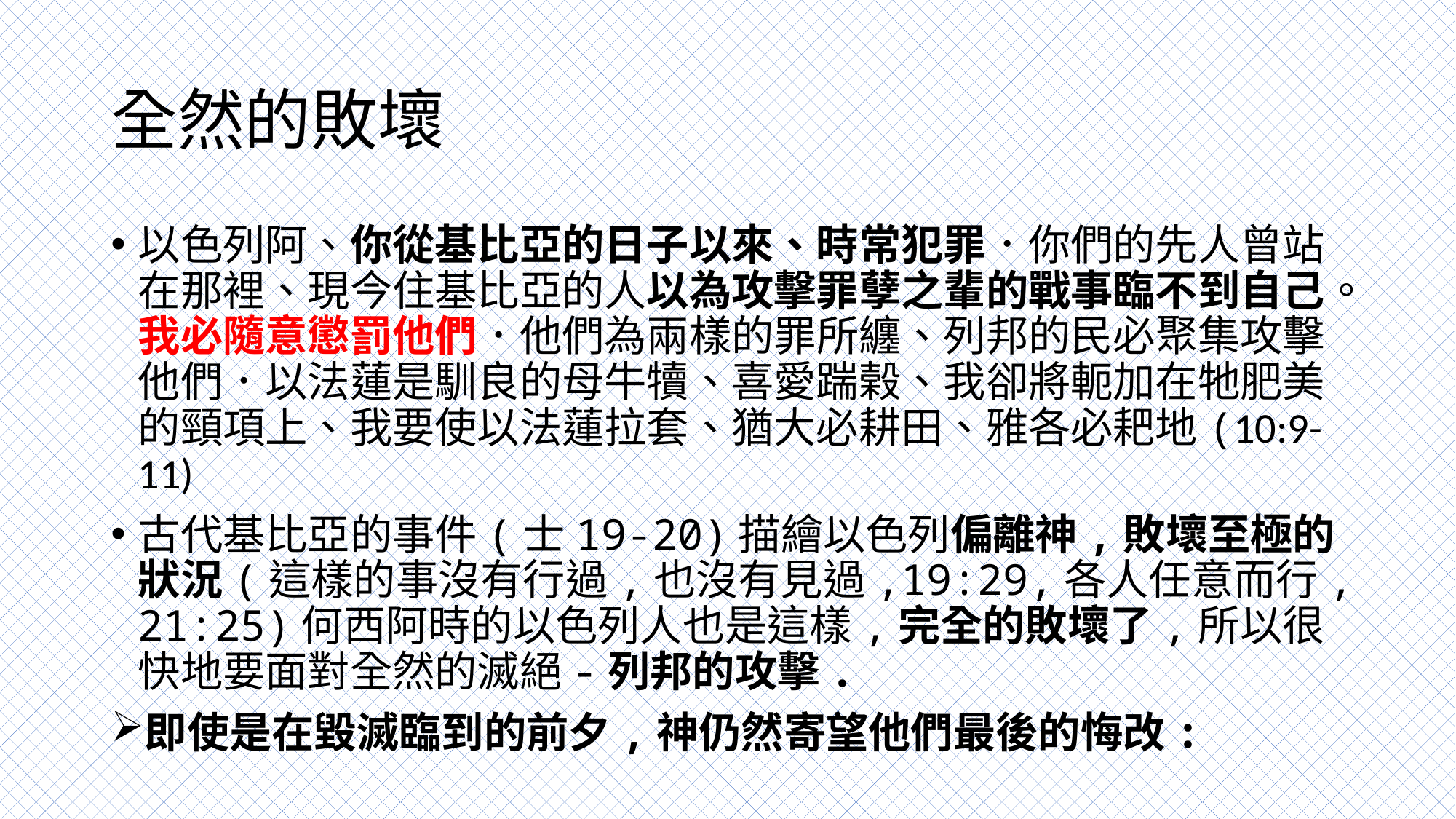

# 全然的敗壞
以色列阿、你從基比亞的日子以來、時常犯罪．你們的先人曾站在那裡、現今住基比亞的人以為攻擊罪孽之輩的戰事臨不到自己。我必隨意懲罰他們．他們為兩樣的罪所纏、列邦的民必聚集攻擊他們．以法蓮是馴良的母牛犢、喜愛踹榖、我卻將軛加在牠肥美的頸項上、我要使以法蓮拉套、猶大必耕田、雅各必耙地(10:9-11)
古代基比亞的事件(士19-20)描繪以色列偏離神,敗壞至極的狀況(這樣的事沒有行過,也沒有見過,19:29,各人任意而行,21:25)何西阿時的以色列人也是這樣,完全的敗壞了,所以很快地要面對全然的滅絕-列邦的攻擊.
即使是在毀滅臨到的前夕,神仍然寄望他們最後的悔改: